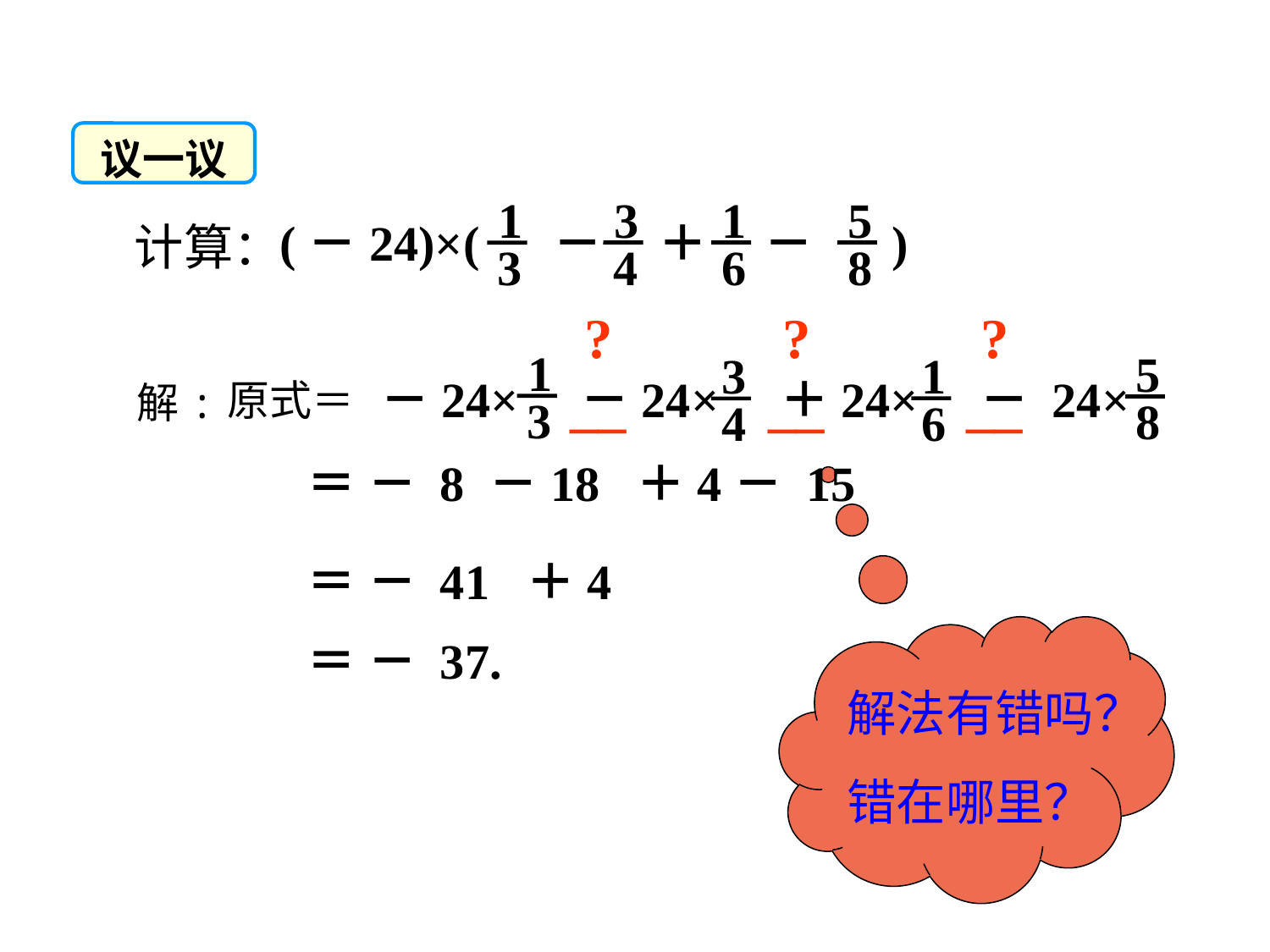

议一议
3
4

1
6

5
8

1
3

 (－24)×(     －     ＋     －      )
计算：
                 ?            ?            ?
                __          __          __
1
3

5
8

1
6

3
4

 －24×    －24×    ＋24×    － 24×
原式＝
解:
＝ － 8 －18  ＋4－ 15
＝ － 41  ＋4

＝ － 37.
解法有错吗？错在哪里？